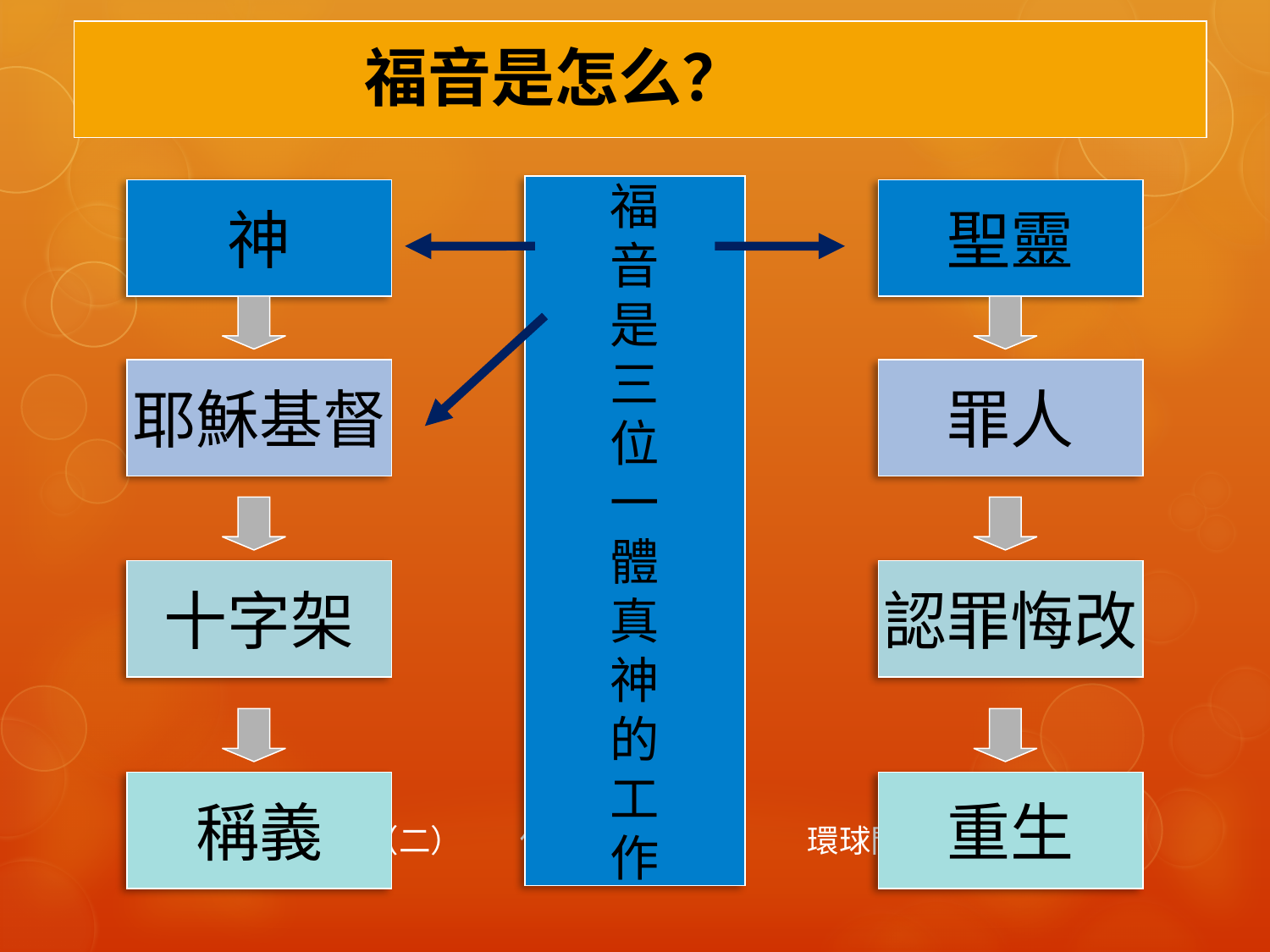

福音是怎么？
福
音
是
三
位
一
體
真
神
的
工
作
神
聖靈

耶穌基督
罪人

十字架
認罪悔改

稱義
重生